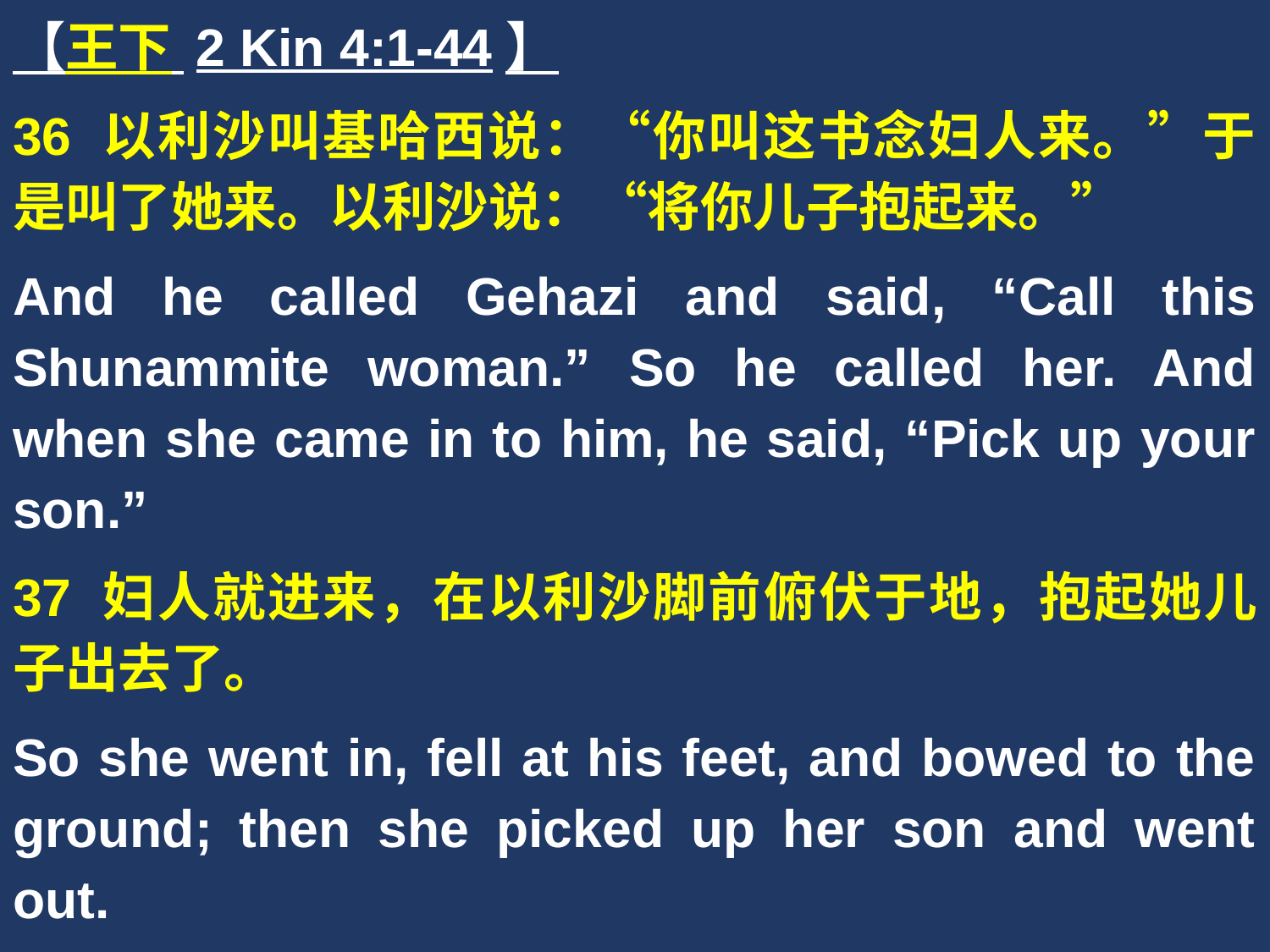

【王下 2 Kin 4:1-44】
36 以利沙叫基哈西说：“你叫这书念妇人来。”于是叫了她来。以利沙说：“将你儿子抱起来。”
And he called Gehazi and said, “Call this Shunammite woman.” So he called her. And when she came in to him, he said, “Pick up your son.”
37 妇人就进来，在以利沙脚前俯伏于地，抱起她儿子出去了。
So she went in, fell at his feet, and bowed to the ground; then she picked up her son and went out.